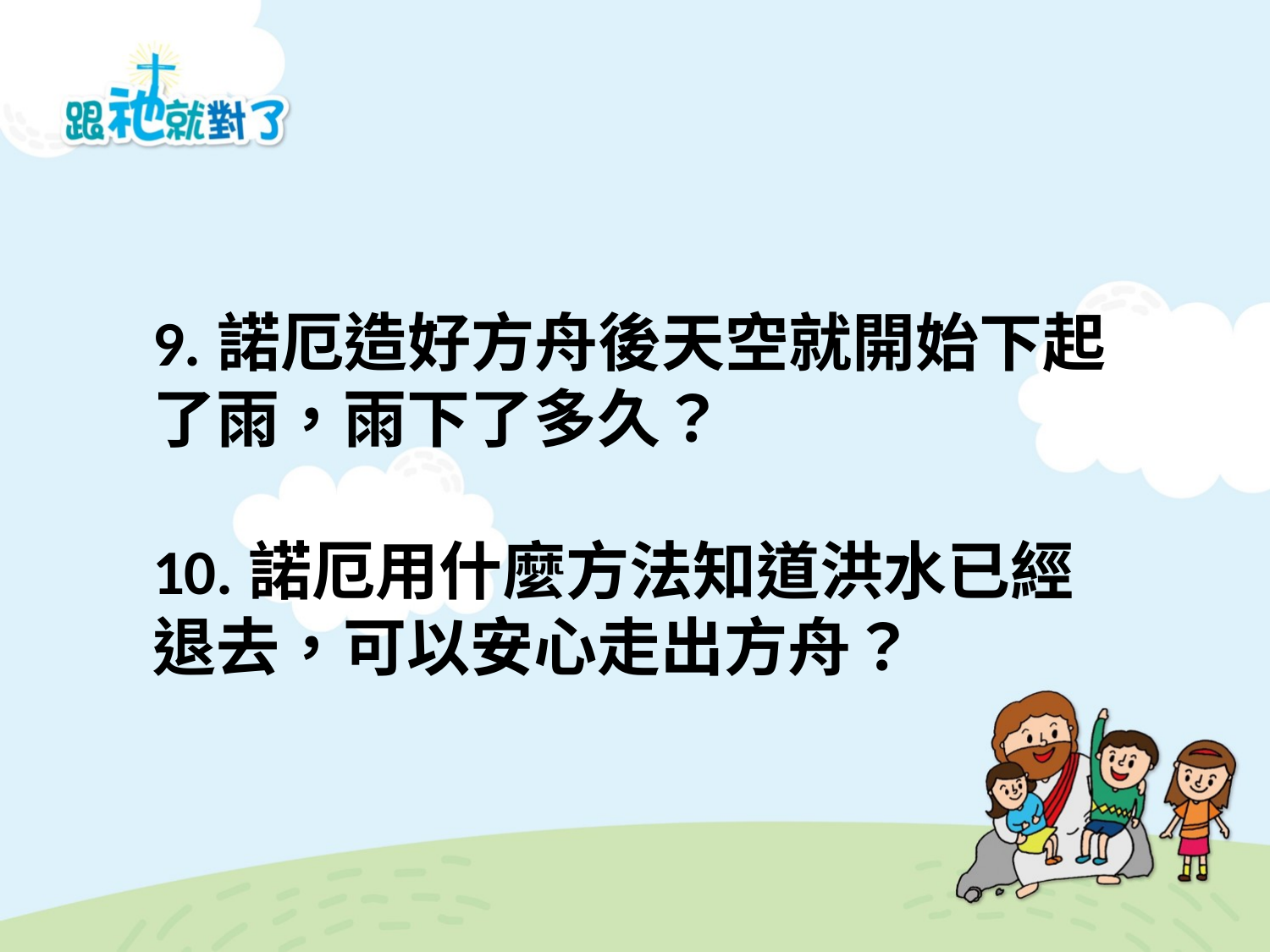

9.諾厄造好方舟後天空就開始下起了雨，雨下了多久？

10.諾厄用什麼方法知道洪水已經退去，可以安心走出方舟？